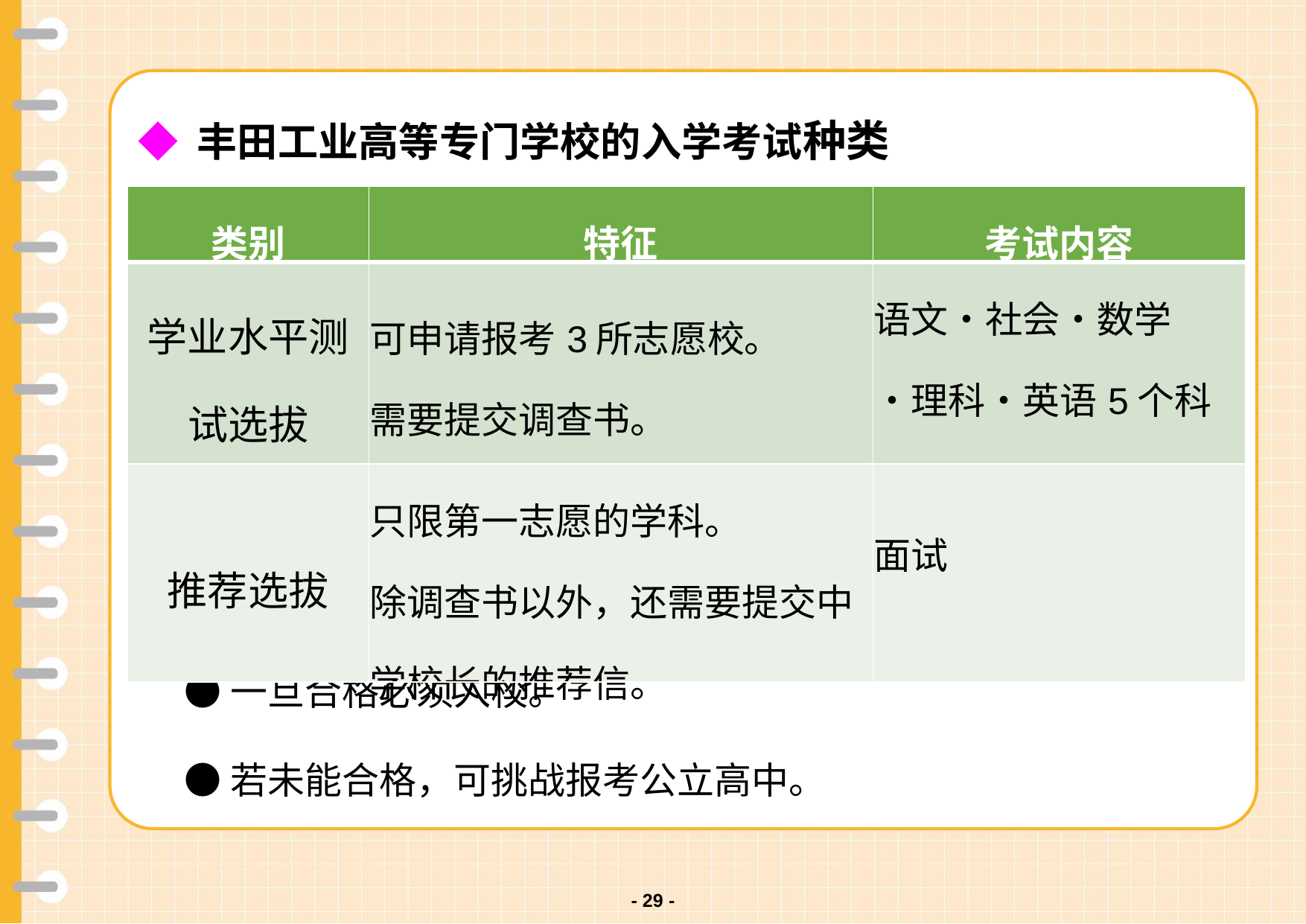

◆ 丰田工业高等专门学校的入学考试种类
| 类别 | 特征 | 考试内容 |
| --- | --- | --- |
| 学业水平测试选拔 | 可申请报考3所志愿校。 需要提交调查书。 | 语文・社会・数学 ・理科・英语5个科目 |
| 推荐选拔 | 只限第一志愿的学科。 除调查书以外，还需要提交中学校长的推荐信。 | 面试 |
●一旦合格必须入校。
●若未能合格，可挑战报考公立高中。
- 29 -